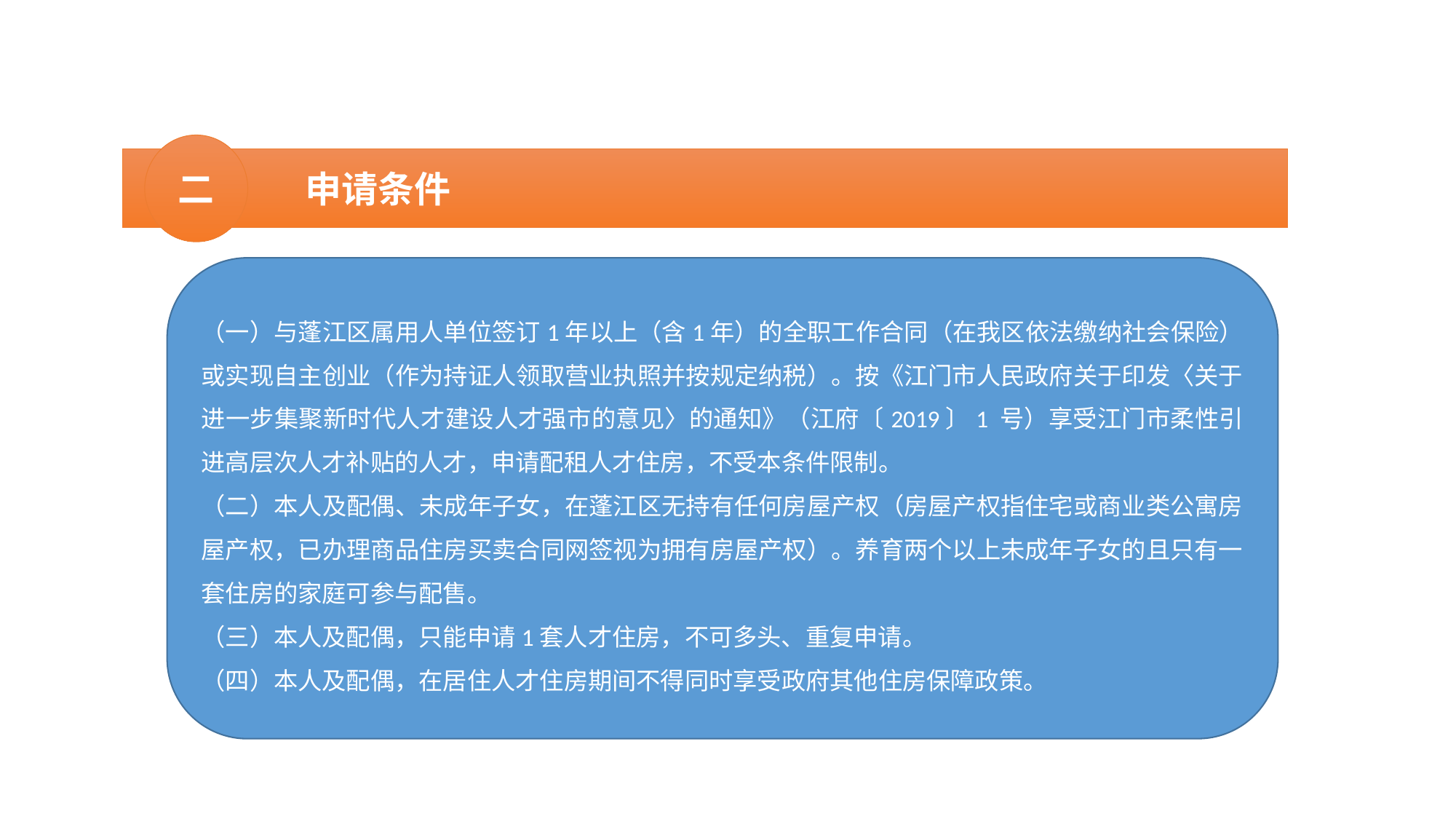

二
                          申请条件
（一）与蓬江区属用人单位签订1年以上（含1年）的全职工作合同（在我区依法缴纳社会保险）或实现自主创业（作为持证人领取营业执照并按规定纳税）。按《江门市人民政府关于印发〈关于进一步集聚新时代人才建设人才强市的意见〉的通知》（江府〔2019〕1 号）享受江门市柔性引进高层次人才补贴的人才，申请配租人才住房，不受本条件限制。
（二）本人及配偶、未成年子女，在蓬江区无持有任何房屋产权（房屋产权指住宅或商业类公寓房屋产权，已办理商品住房买卖合同网签视为拥有房屋产权）。养育两个以上未成年子女的且只有一套住房的家庭可参与配售。
（三）本人及配偶，只能申请1套人才住房，不可多头、重复申请。
（四）本人及配偶，在居住人才住房期间不得同时享受政府其他住房保障政策。